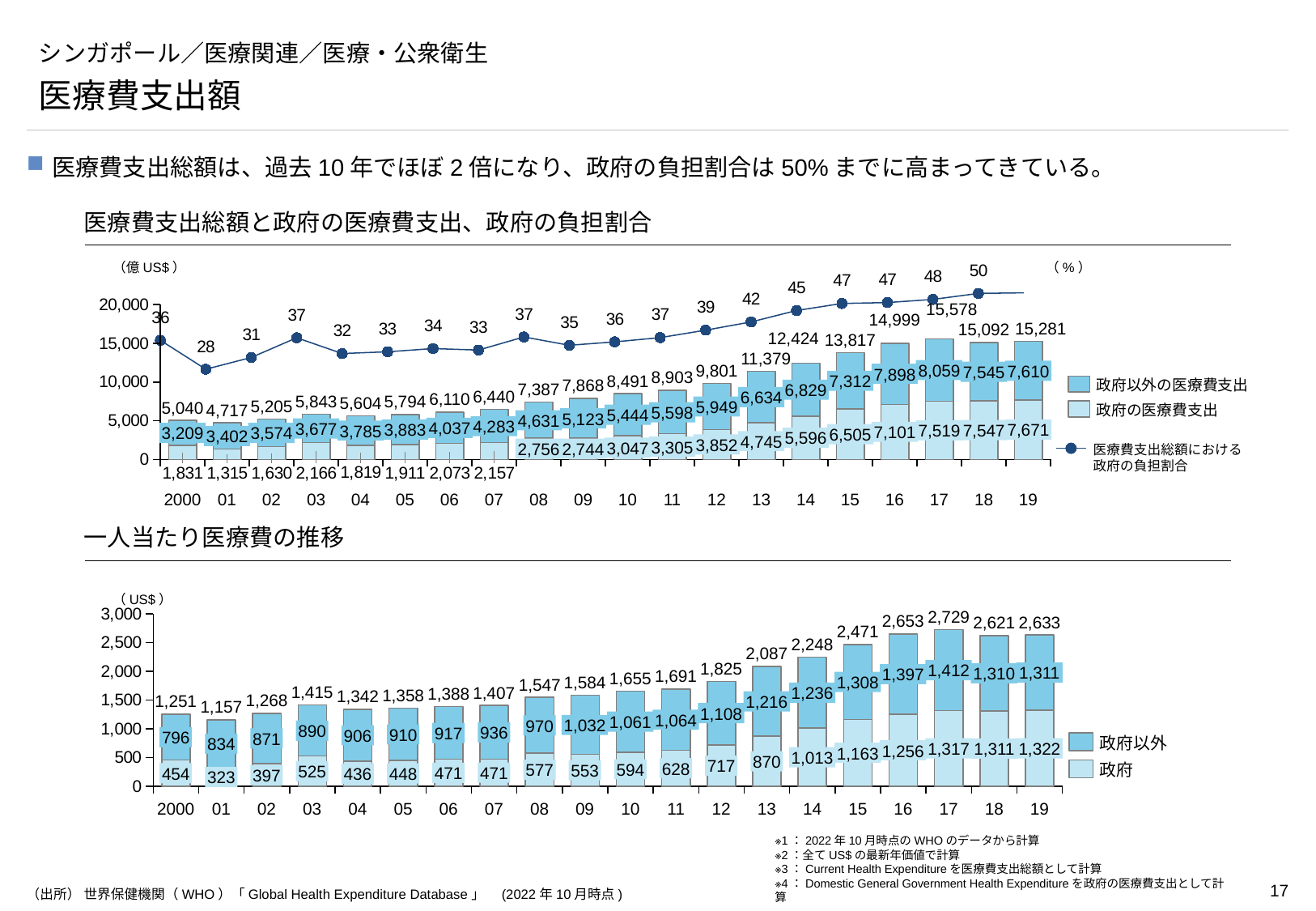

# シンガポール／医療関連／医療・公衆衛生
医療費支出額
医療費支出総額は、過去10年でほぼ2倍になり、政府の負担割合は50%までに高まってきている。
医療費支出総額と政府の医療費支出、政府の負担割合

### Chart

| Category |  |
|---|---|
（億US$）
（%）

### Chart

| Category |  |  |
|---|---|---|
15,578
14,999
15,281
15,092
12,424
13,817
11,379
9,801
8,059
7,610
7,545
7,898
8,903
8,491
7,312
7,868
政府以外の医療費支出

7,387
6,829
6,440
6,634
6,110
5,843
5,794
5,604
5,205
5,949
5,040
4,717
政府の医療費支出

5,598
5,444
5,123
4,631
4,283
4,037
3,677
3,883
7,671
7,547
7,519
3,785
7,101
3,209
3,574
6,505
3,402
5,596
4,745
3,852
3,305
3,047
2,756
2,744
医療費支出総額における
政府の負担割合

2000
01
02
03
04
05
06
07
08
09
10
11
12
13
14
15
16
17
18
19
一人当たり医療費の推移
（US$）

### Chart

| Category |  |  |
|---|---|---|
2,729
2,653
2,633
2,621
2,471
2,248
2,087
1,825
1,412
1,311
1,310
1,397
1,691
1,655
1,584
1,308
1,547
1,415
1,407
1,236
1,388
1,358
1,342
1,268
1,251
1,216
1,157
1,108
1,064
1,061
1,032
970
890
936
917
910
906
796
871
政府以外

834
1,317
1,322
1,311
1,256
1,163
1,013
870
717
628
594
政府
577

553
525
471
471
454
448
436
397
323
2000
01
02
03
04
05
06
07
08
09
10
11
12
13
14
15
16
17
18
19
※1：2022年10月時点のWHOのデータから計算
※2：全てUS$の最新年価値で計算
※3：Current Health Expenditureを医療費支出総額として計算
※4：Domestic General Government Health Expenditureを政府の医療費支出として計算
（出所） 世界保健機関（WHO）「Global Health Expenditure Database」　(2022年10月時点)